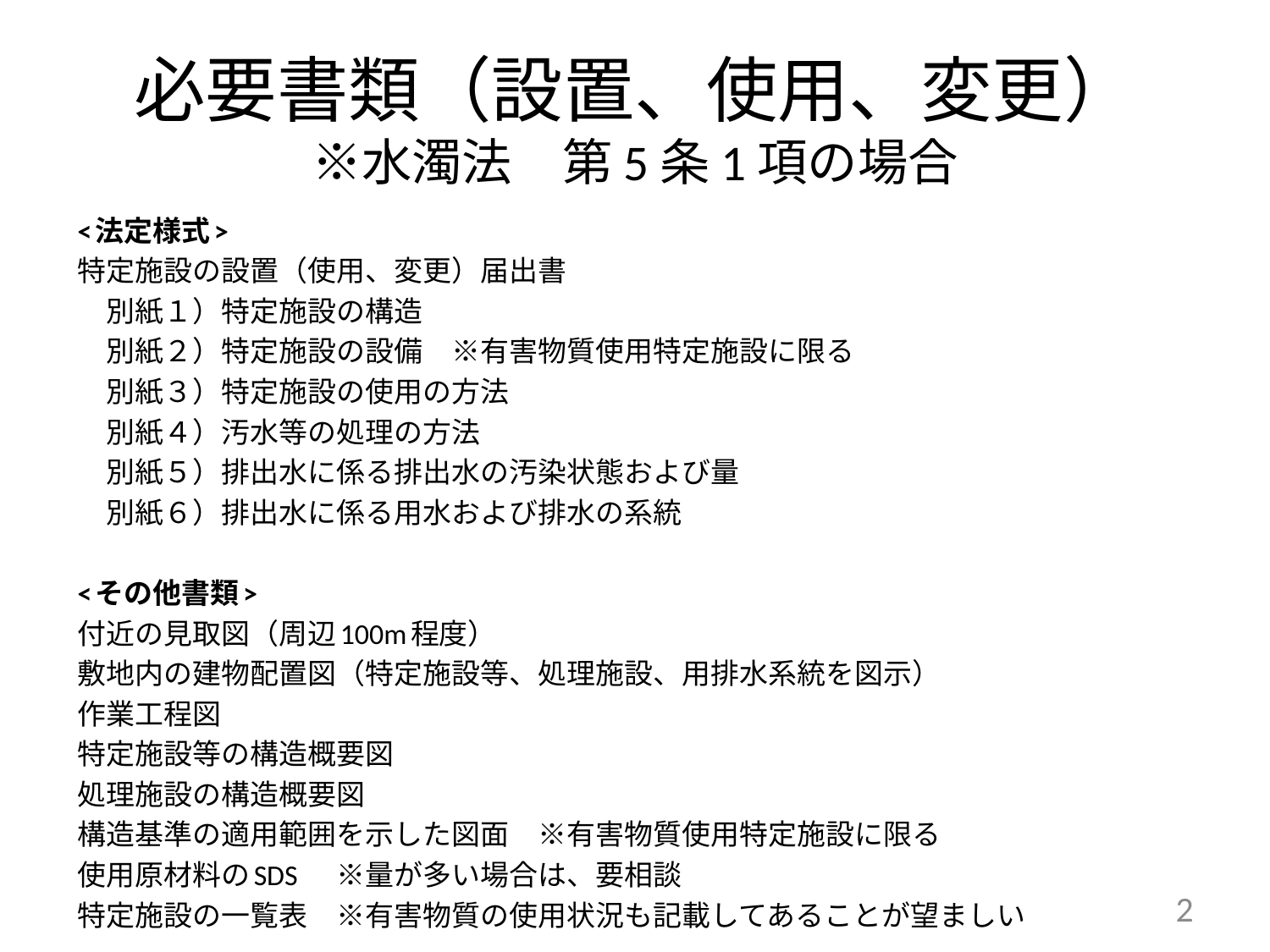

# 必要書類（設置、使用、変更） ※水濁法　第5条1項の場合
<法定様式>
特定施設の設置（使用、変更）届出書
　別紙１）特定施設の構造
　別紙２）特定施設の設備　※有害物質使用特定施設に限る
　別紙３）特定施設の使用の方法
　別紙４）汚水等の処理の方法
　別紙５）排出水に係る排出水の汚染状態および量
　別紙６）排出水に係る用水および排水の系統

<その他書類>
付近の見取図（周辺100m程度）
敷地内の建物配置図（特定施設等、処理施設、用排水系統を図示）
作業工程図
特定施設等の構造概要図
処理施設の構造概要図
構造基準の適用範囲を示した図面　※有害物質使用特定施設に限る
使用原材料のSDS 　※量が多い場合は、要相談
特定施設の一覧表　※有害物質の使用状況も記載してあることが望ましい

2